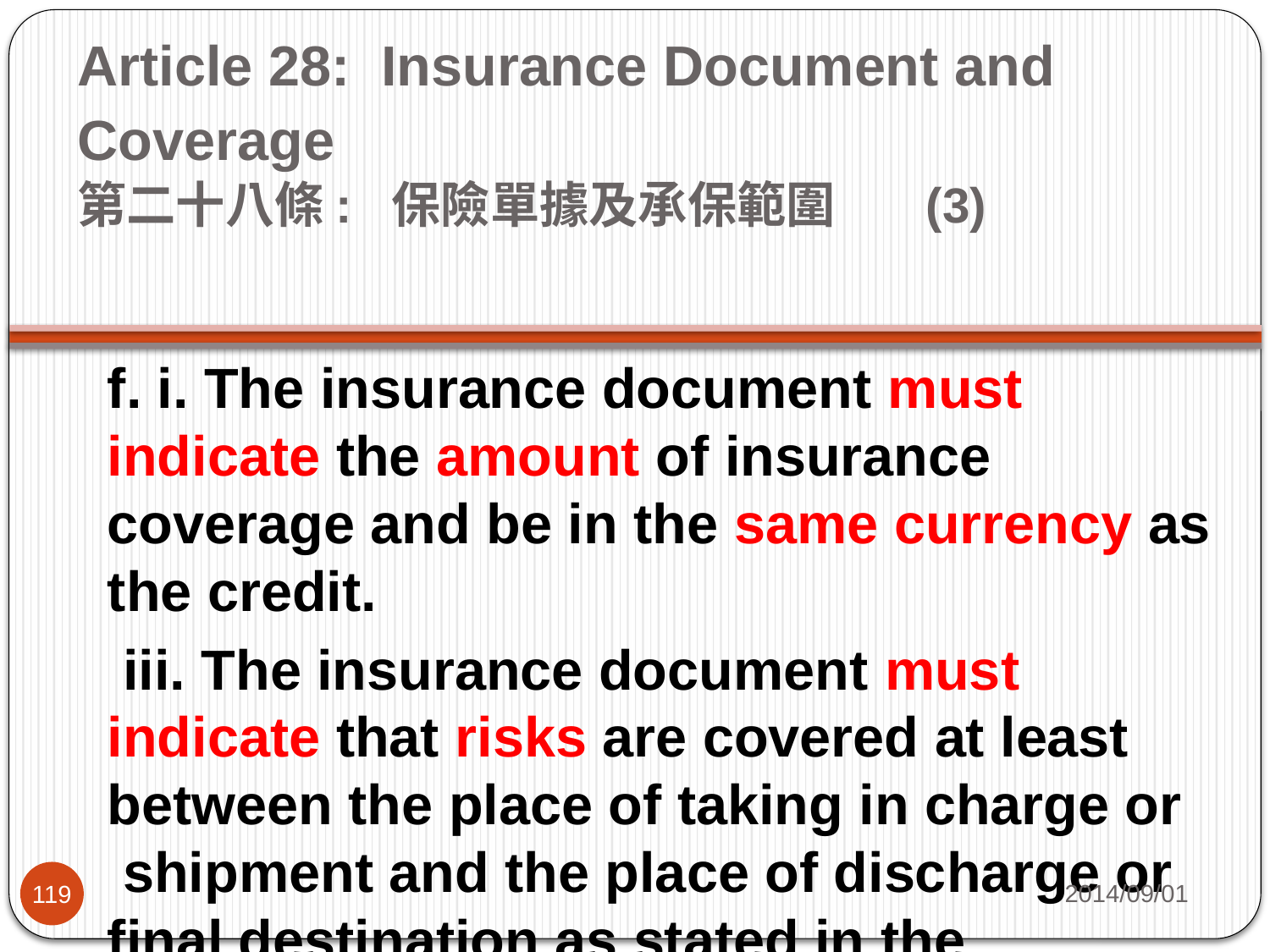

# Article 28:  Insurance Document and Coverage     第二十八條:  保險單據及承保範圍       (3)
f. i. The insurance document must indicate the amount of insurance coverage and be in the same currency as the credit.
 iii. The insurance document must indicate that risks are covered at least between the place of taking in charge or  shipment and the place of discharge or final destination as stated in the
credit.
2014/09/01
119